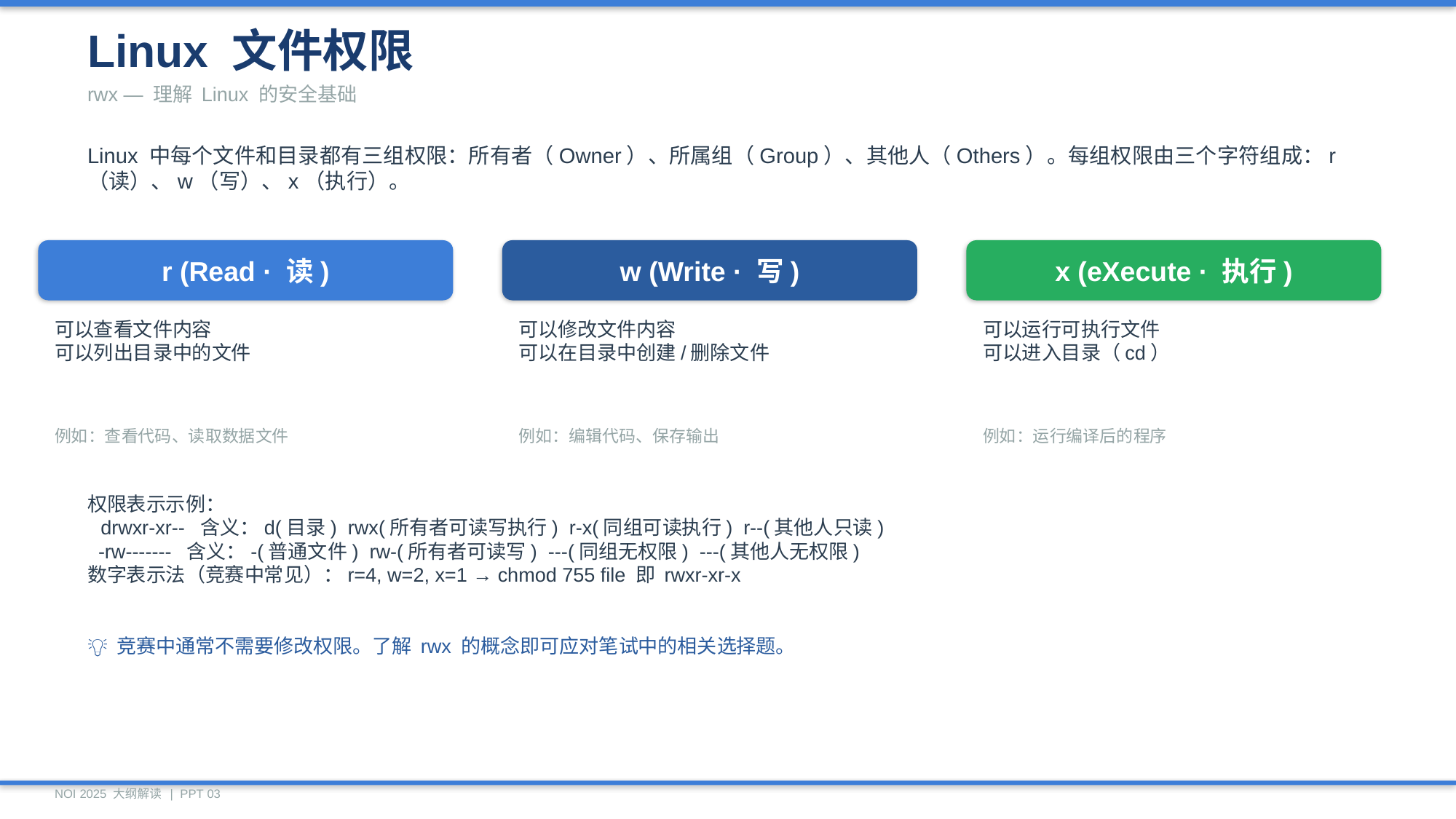

Linux 文件权限
rwx — 理解 Linux 的安全基础
Linux 中每个文件和目录都有三组权限：所有者（Owner）、所属组（Group）、其他人（Others）。每组权限由三个字符组成：r（读）、w（写）、x（执行）。
r (Read · 读)
w (Write · 写)
x (eXecute · 执行)
可以查看文件内容
可以列出目录中的文件
可以修改文件内容
可以在目录中创建/删除文件
可以运行可执行文件
可以进入目录（cd）
例如：查看代码、读取数据文件
例如：编辑代码、保存输出
例如：运行编译后的程序
权限表示示例：
  drwxr-xr--  含义：d(目录)  rwx(所有者可读写执行)  r-x(同组可读执行)  r--(其他人只读)
  -rw-------  含义：-(普通文件)  rw-(所有者可读写)  ---(同组无权限)  ---(其他人无权限)
数字表示法（竞赛中常见）：r=4, w=2, x=1 → chmod 755 file 即 rwxr-xr-x
💡 竞赛中通常不需要修改权限。了解 rwx 的概念即可应对笔试中的相关选择题。

NOI 2025 大纲解读  |  PPT 03